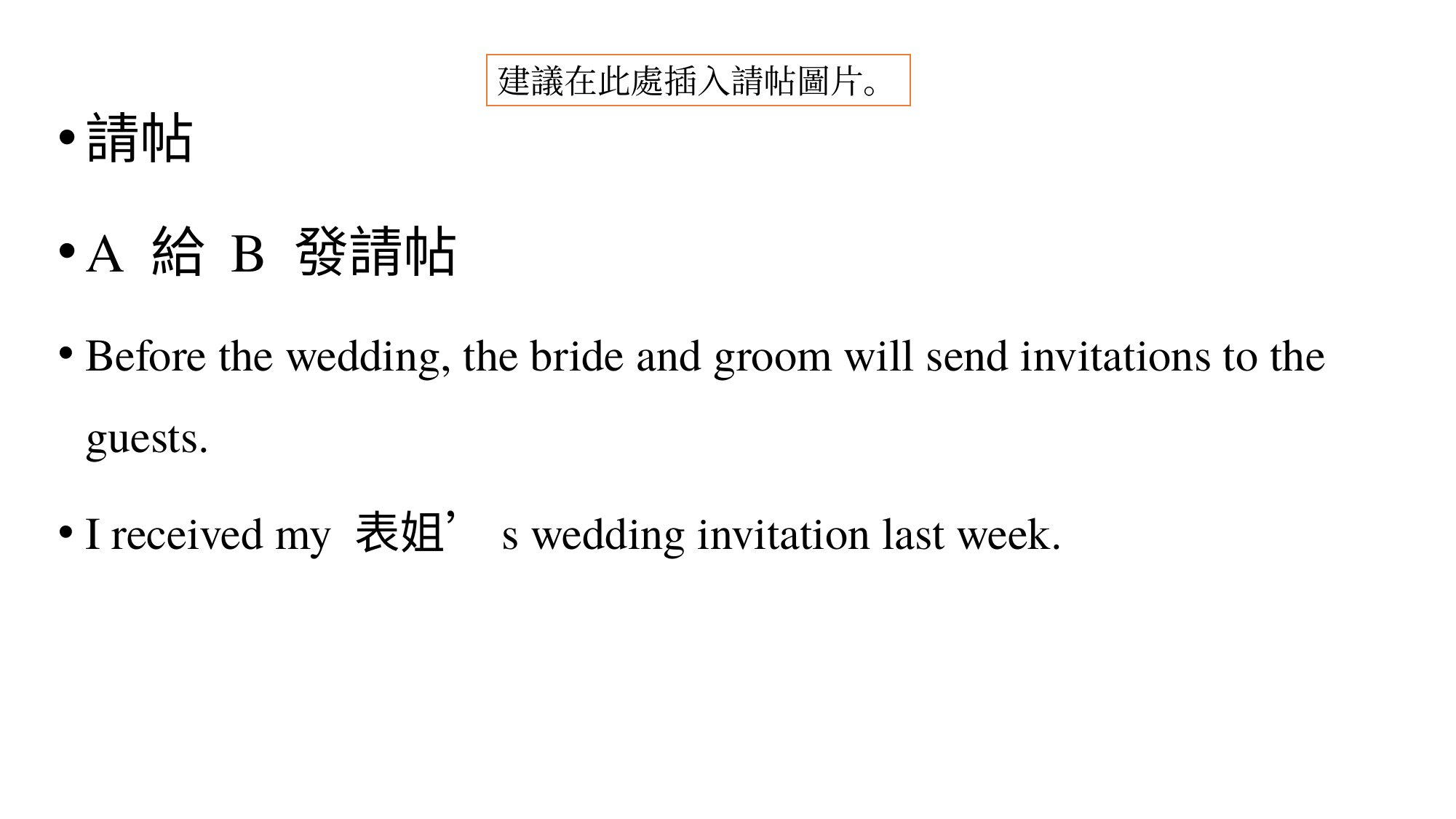

建議在此處插入請帖圖片。
請帖
A 給 B 發請帖
Before the wedding, the bride and groom will send invitations to the guests.
I received my 表姐’s wedding invitation last week.